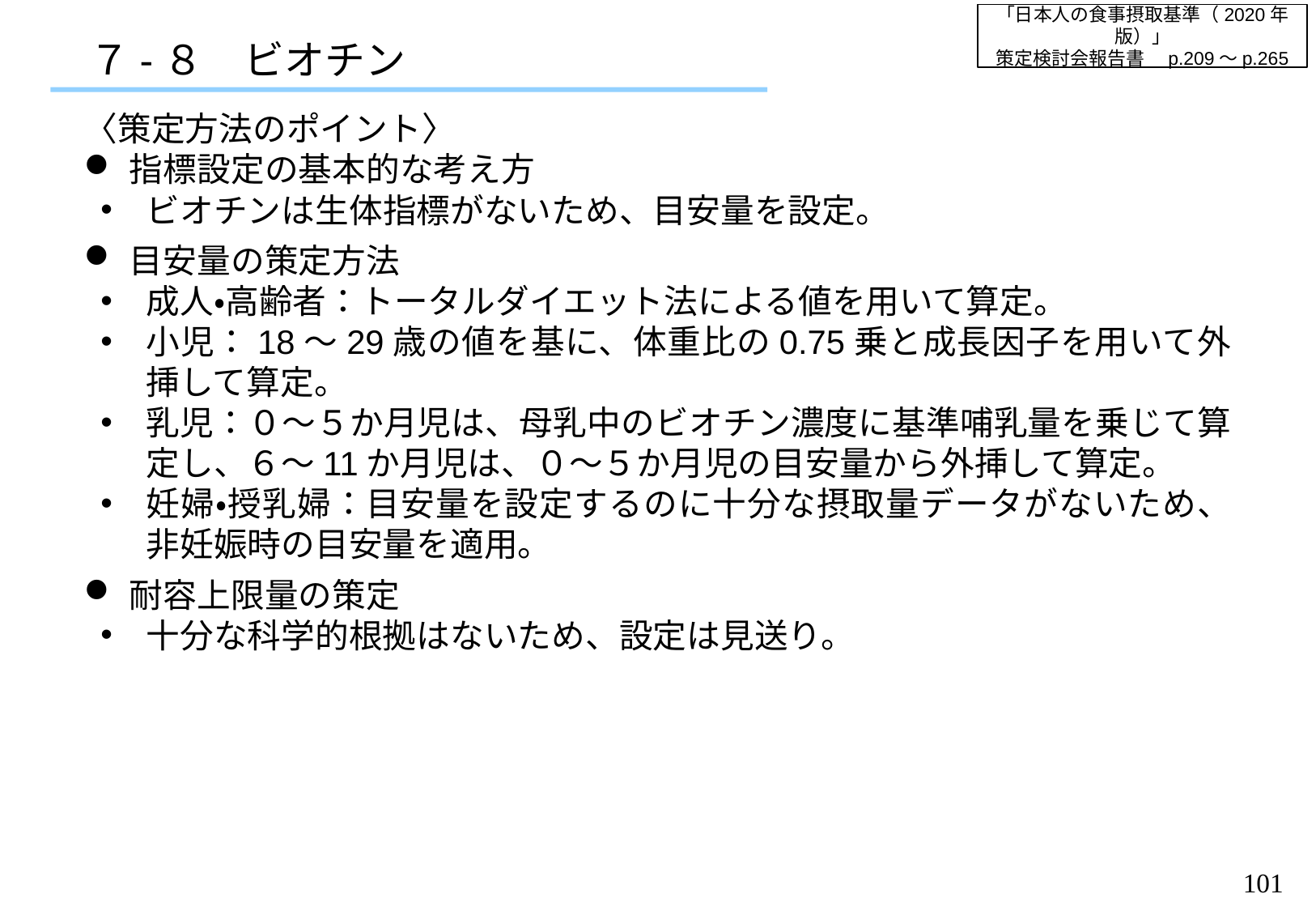

「日本人の食事摂取基準（2020年版）」
策定検討会報告書　p.209～p.265
７-８　ビオチン

〈策定方法のポイント〉
指標設定の基本的な考え方
ビオチンは生体指標がないため、目安量を設定。
目安量の策定方法
成人・高齢者：トータルダイエット法による値を用いて算定。
小児：18～29歳の値を基に、体重比の0.75乗と成長因子を用いて外挿して算定。
乳児：０～５か月児は、母乳中のビオチン濃度に基準哺乳量を乗じて算定し、６～11か月児は、０～５か月児の目安量から外挿して算定。
妊婦・授乳婦：目安量を設定するのに十分な摂取量データがないため、非妊娠時の目安量を適用。
耐容上限量の策定
十分な科学的根拠はないため、設定は見送り。
101